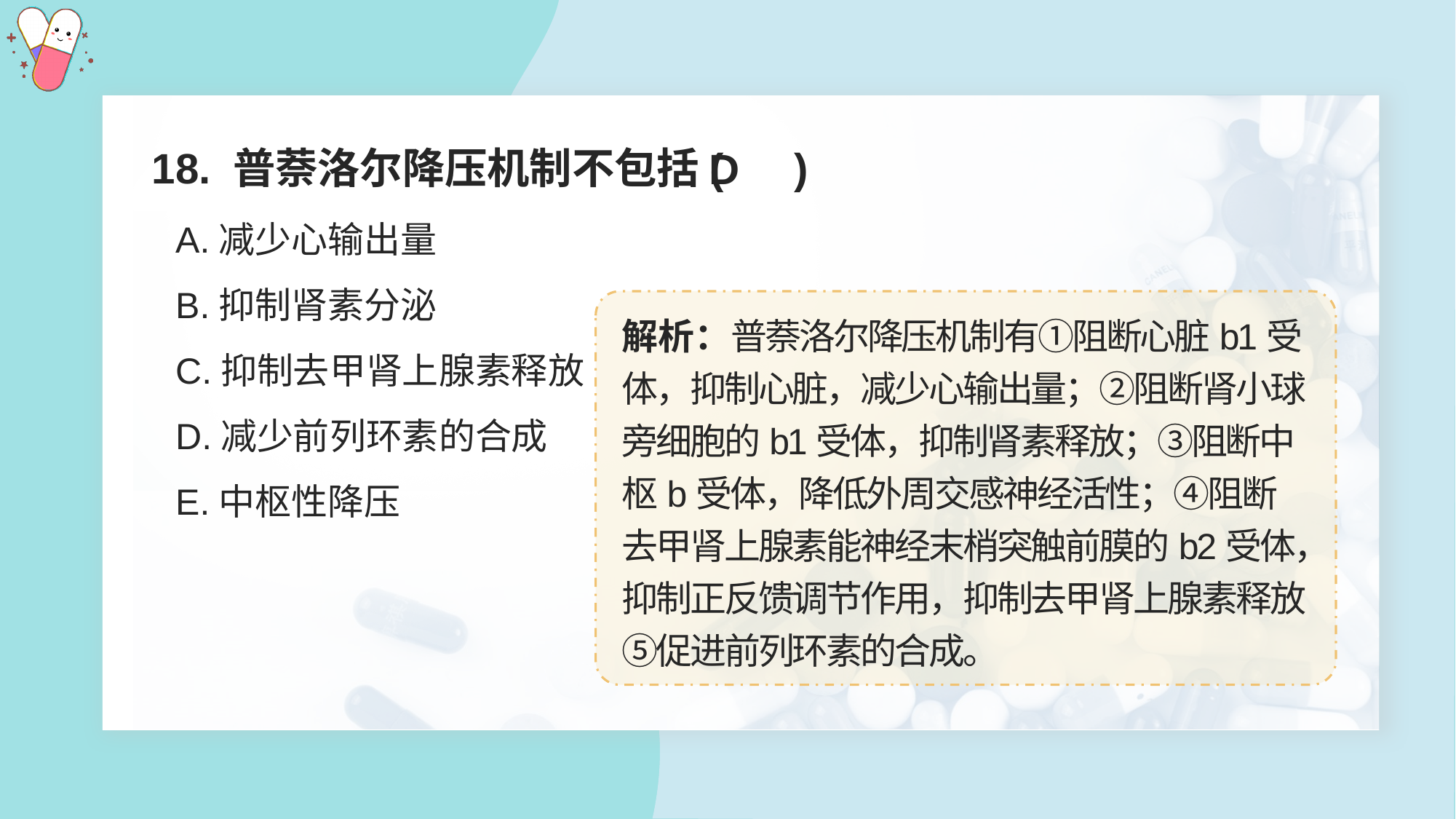

18. 普萘洛尔降压机制不包括(      )
D
A.减少心输出量
B.抑制肾素分泌
C.抑制去甲肾上腺素释放
D.减少前列环素的合成
E.中枢性降压

解析：普萘洛尔降压机制有①阻断心脏b1受体，抑制心脏，减少心输出量；②阻断肾小球旁细胞的b1受体，抑制肾素释放；③阻断中枢b受体，降低外周交感神经活性；④阻断去甲肾上腺素能神经末梢突触前膜的b2受体，抑制正反馈调节作用，抑制去甲肾上腺素释放⑤促进前列环素的合成。